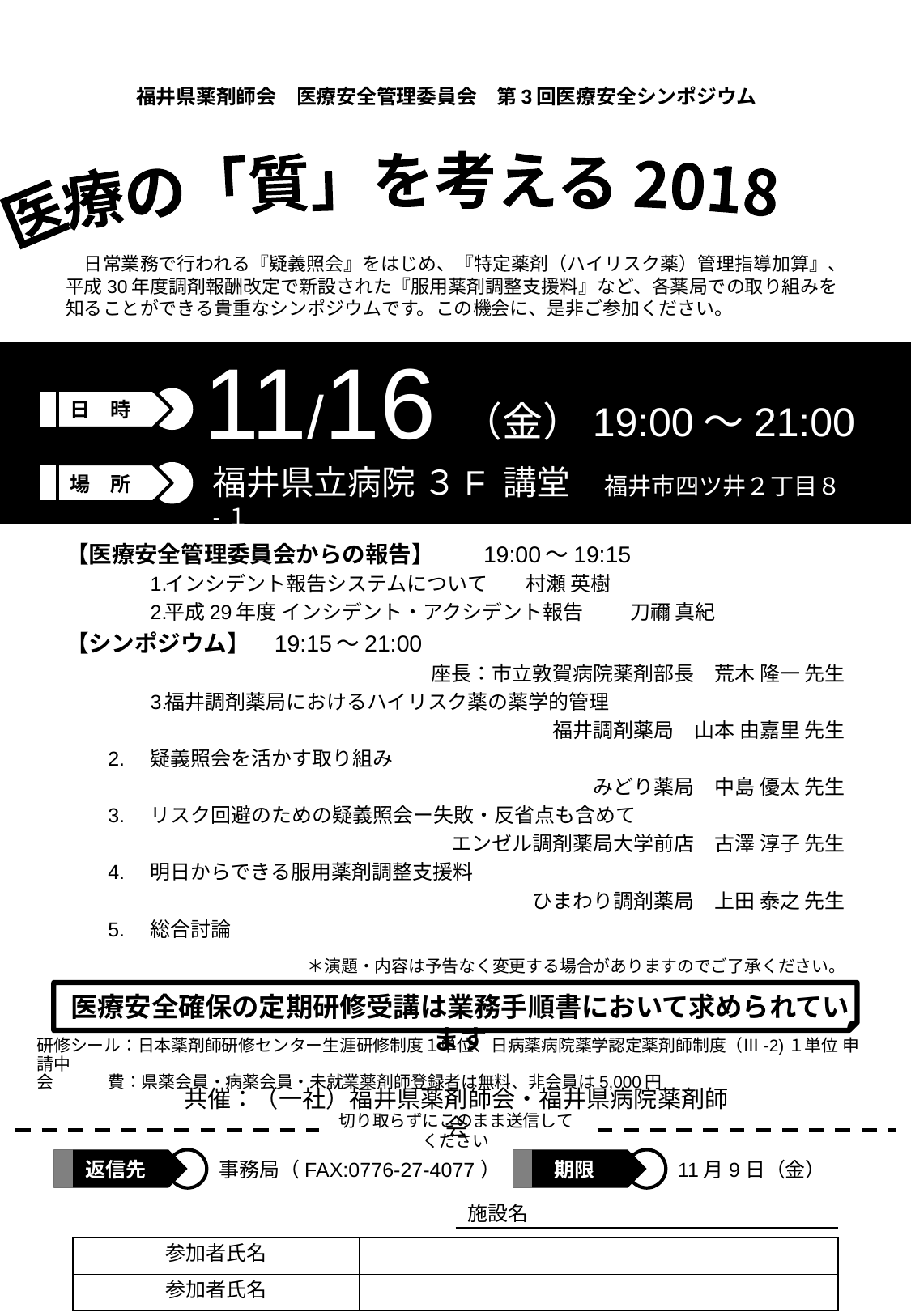

福井県薬剤師会　医療安全管理委員会　第3回医療安全シンポジウム
医療の「質」を考える 2018
　日常業務で行われる『疑義照会』をはじめ、『特定薬剤（ハイリスク薬）管理指導加算』、平成30年度調剤報酬改定で新設された『服用薬剤調整支援料』など、各薬局での取り組みを知ることができる貴重なシンポジウムです。この機会に、是非ご参加ください。
11/16

（金）19:00～21:00
日　時
福井県立病院 ３F 講堂　福井市四ツ井２丁目８-１

場　所
【医療安全管理委員会からの報告】		19:00～19:15
インシデント報告システムについて				村瀬 英樹
平成29年度 インシデント・アクシデント報告			刀禰 真紀
【シンポジウム】					19:15～21:00
座長：市立敦賀病院薬剤部長　荒木 隆一 先生
福井調剤薬局におけるハイリスク薬の薬学的管理
福井調剤薬局　山本 由嘉里 先生
疑義照会を活かす取り組み
みどり薬局　中島 優太 先生
リスク回避のための疑義照会ー失敗・反省点も含めて
エンゼル調剤薬局大学前店　古澤 淳子 先生
明日からできる服用薬剤調整支援料
ひまわり調剤薬局　上田 泰之 先生
総合討論
＊演題・内容は予告なく変更する場合がありますのでご了承ください。

医療安全確保の定期研修受講は業務手順書において求められています
研修シール：日本薬剤師研修センター生涯研修制度１単位、日病薬病院薬学認定薬剤師制度（Ⅲ-2)１単位 申請中
会　　 　費：県薬会員・病薬会員・未就業薬剤師登録者は無料、非会員は5,000円
共催：（一社）福井県薬剤師会・福井県病院薬剤師会
切り取らずにこのまま送信してください

返信先
事務局（FAX:0776-27-4077）
期限
11月9日（金）
施設名
| 参加者氏名 |  |
| --- | --- |
| 参加者氏名 |  |